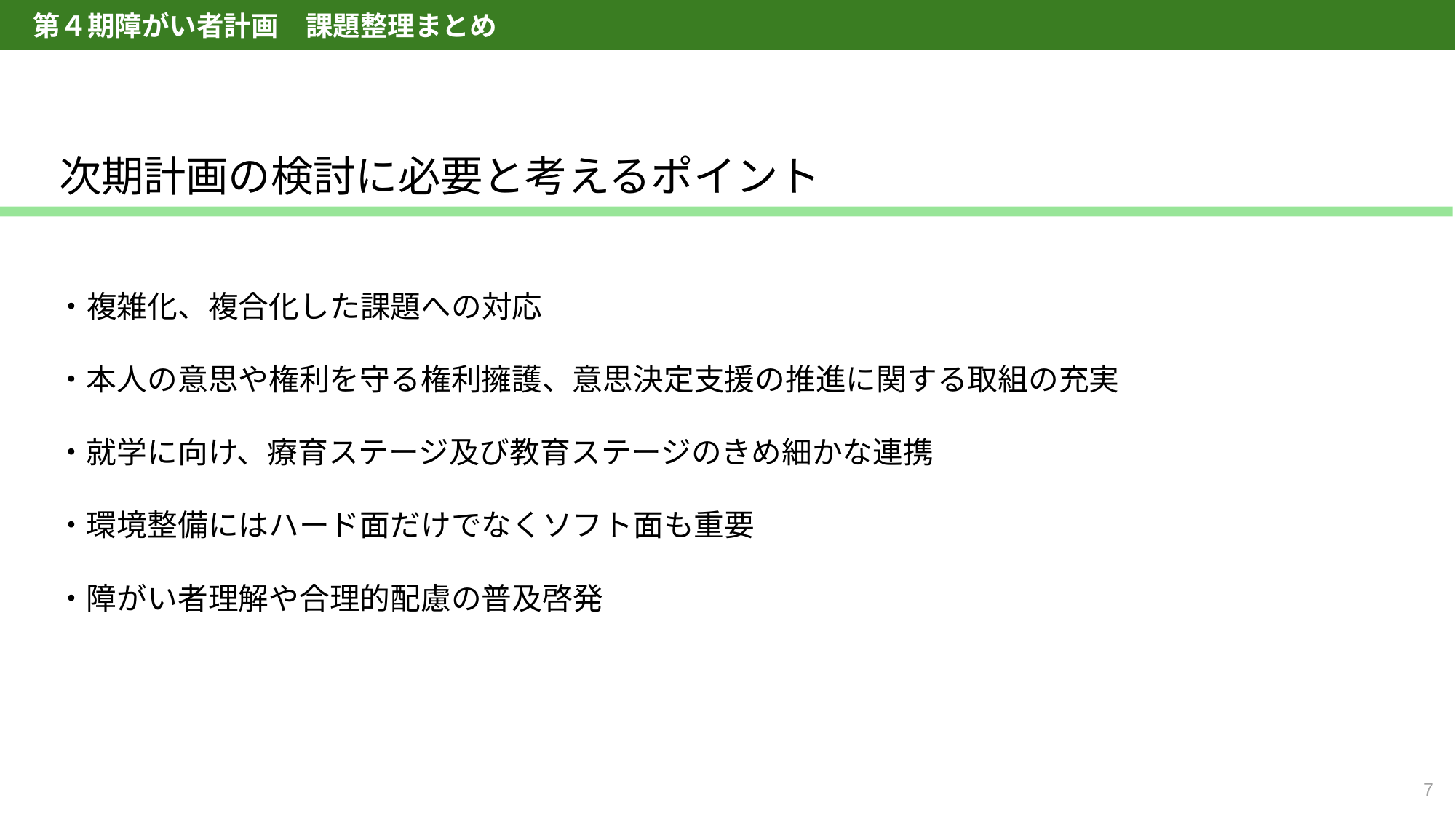

第４期障がい者計画　課題整理まとめ

次期計画の検討に必要と考えるポイント

・複雑化、複合化した課題への対応

・本人の意思や権利を守る権利擁護、意思決定支援の推進に関する取組の充実

・就学に向け、療育ステージ及び教育ステージのきめ細かな連携

・環境整備にはハード面だけでなくソフト面も重要

・障がい者理解や合理的配慮の普及啓発

7